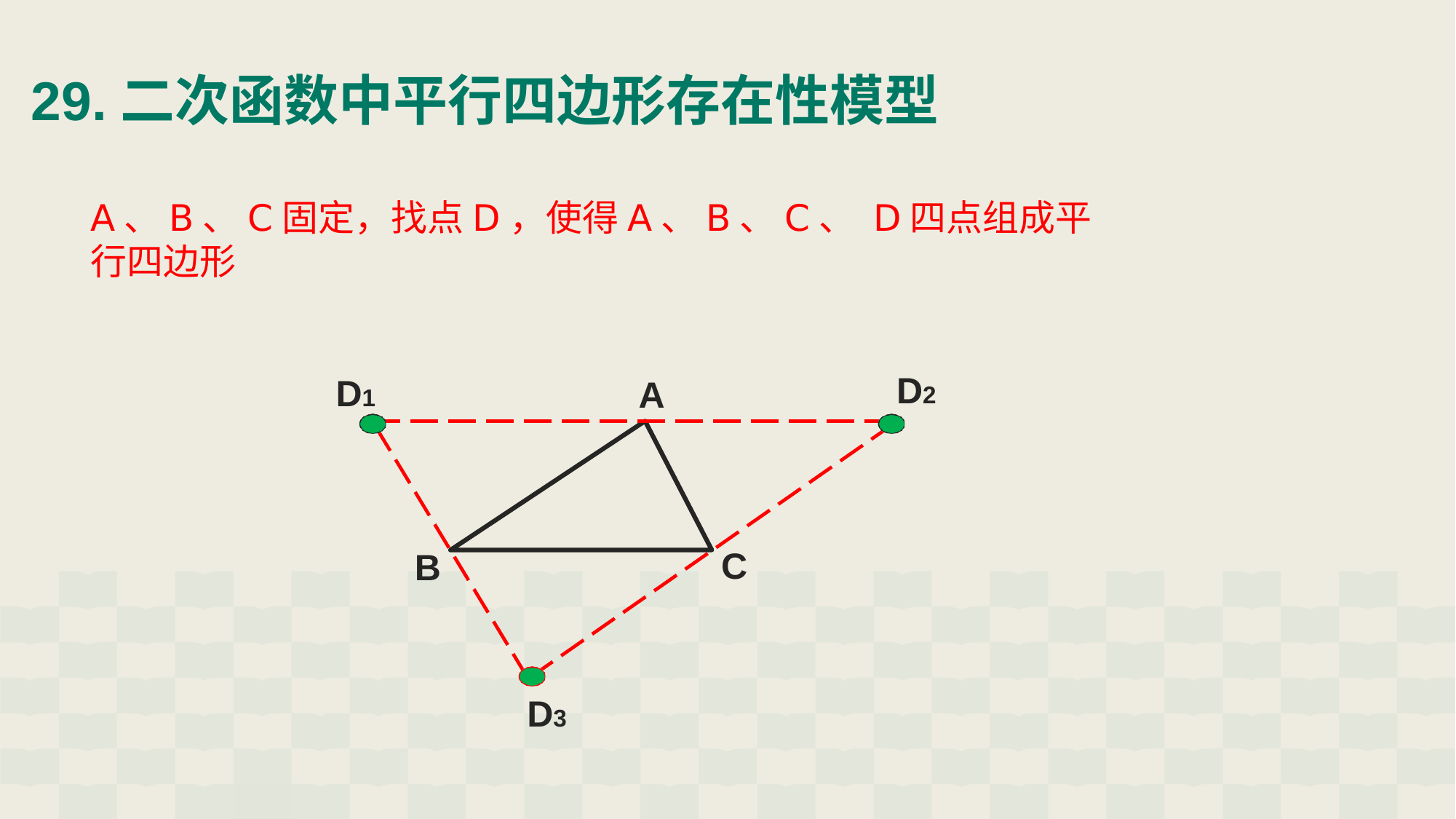

# 29.二次函数中平行四边形存在性模型
A、B、C固定，找点D，使得A、B、C、 D四点组成平行四边形
D2
D1
A

C
B

D3